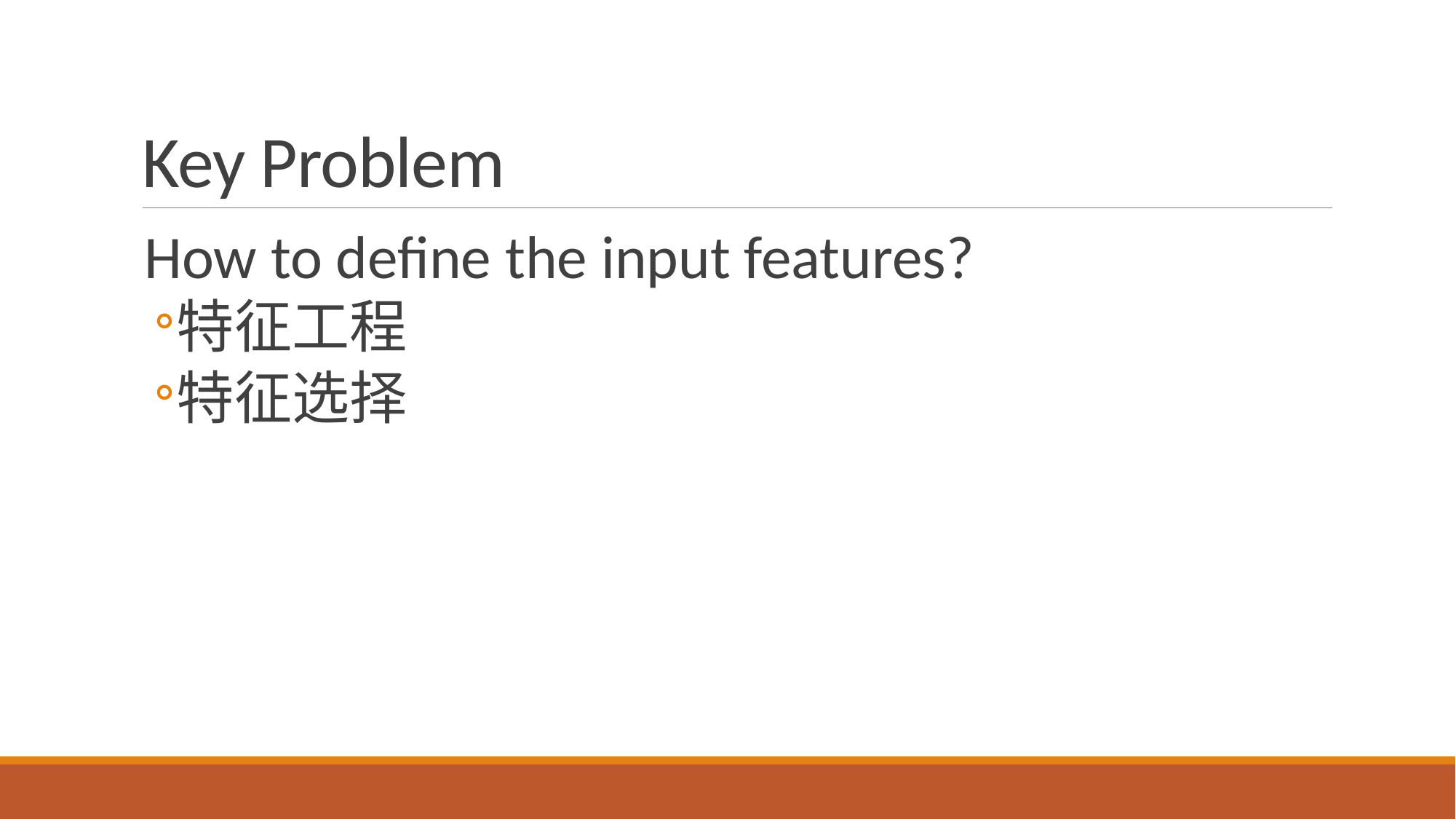

# Key Problem
How to define the input features?
特征工程
特征选择